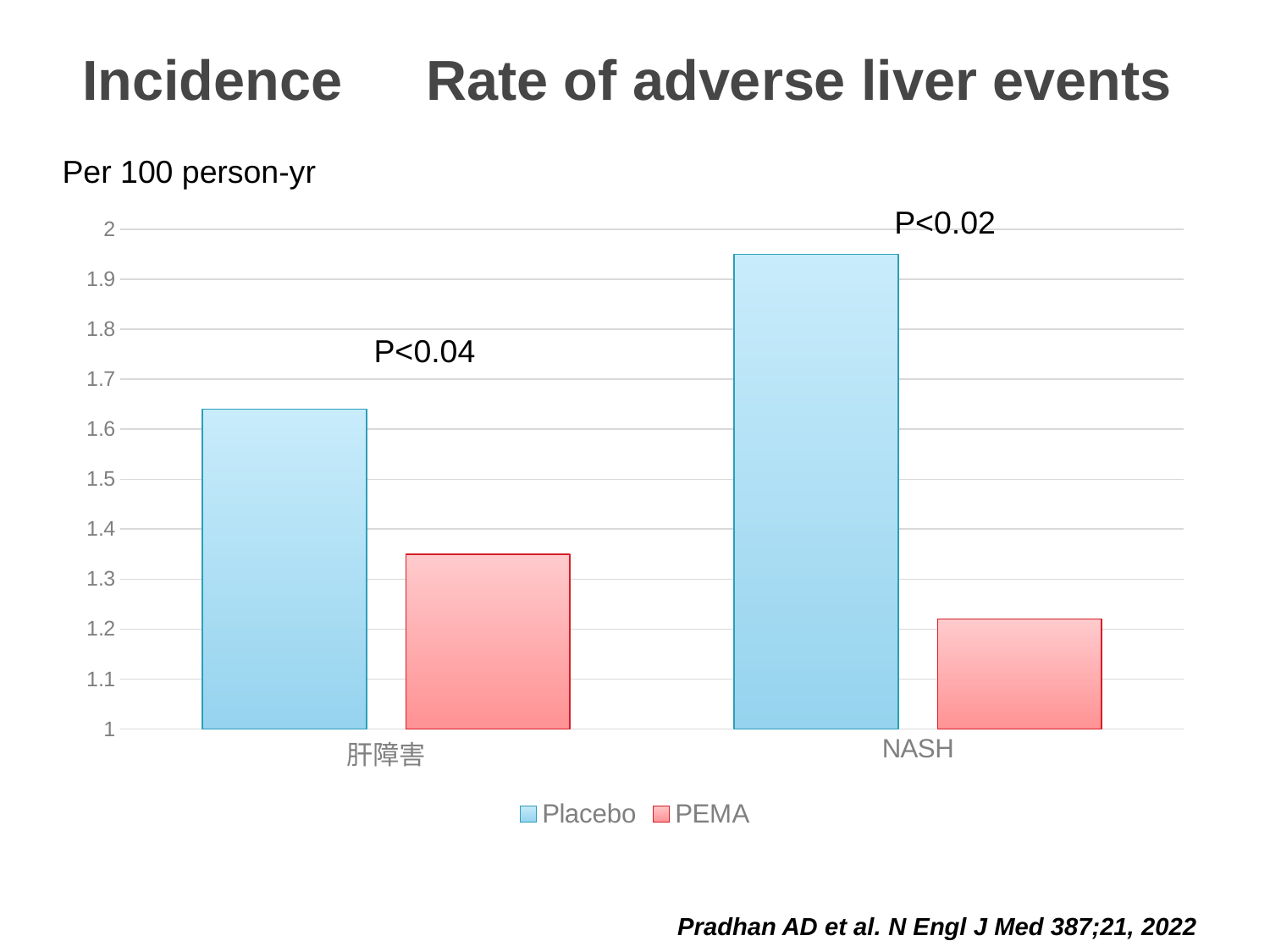

# Incidence　Rate of adverse liver events
Per 100 person-yr
P<0.02

### Chart

| Category | Placebo | PEMA |
|---|---|---|
| 肝障害 | 1.64 | 1.35 |
| NASH | 1.95 | 1.22 |
P<0.04
Pradhan AD et al. N Engl J Med 387;21, 2022